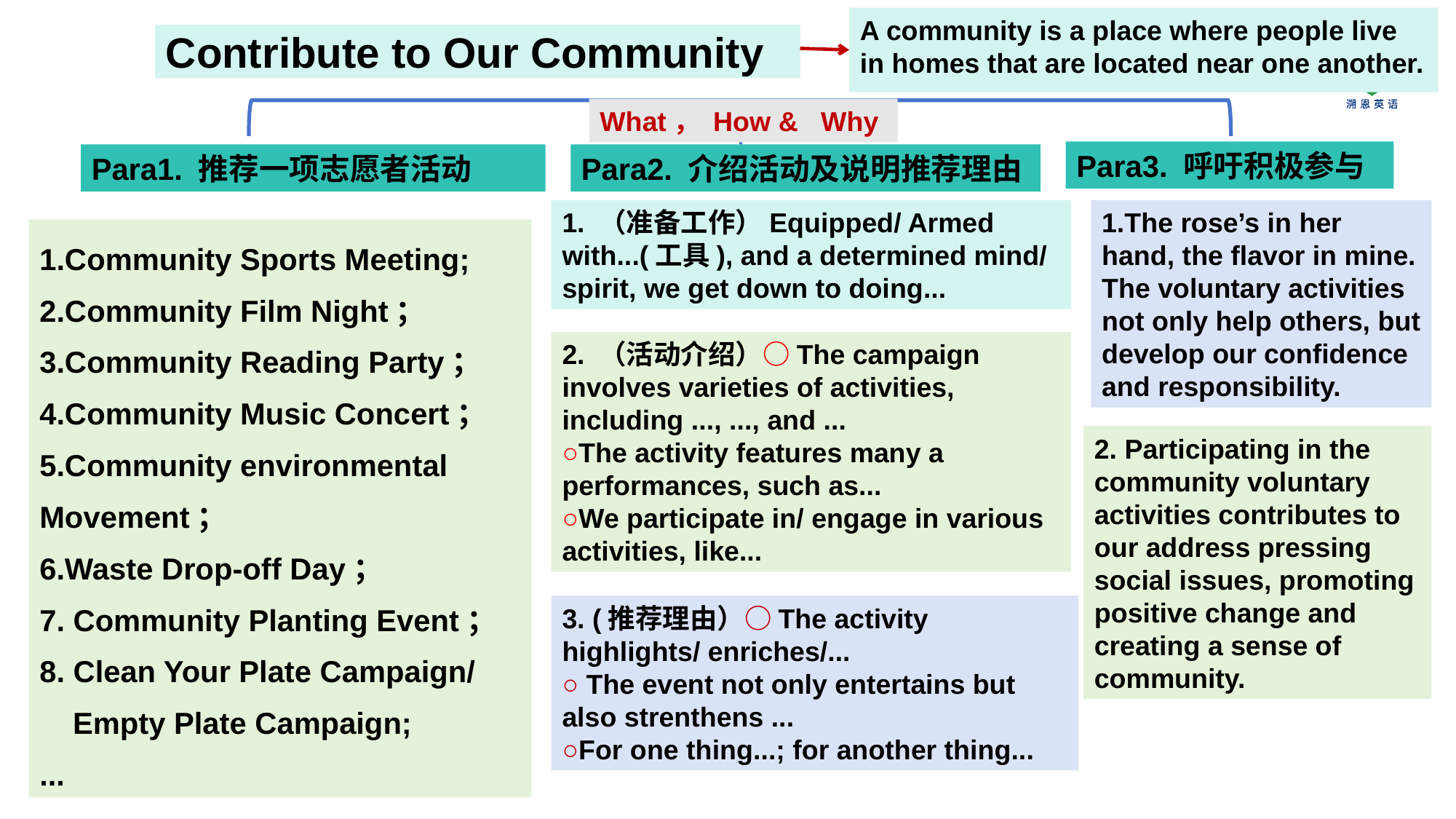

A community is a place where people live in homes that are located near one another.
Contribute to Our Community

What， How &   Why
Para3. 呼吁积极参与
Para1. 推荐一项志愿者活动
Para2. 介绍活动及说明推荐理由
1. （准备工作）Equipped/ Armed with...(工具), and a determined mind/ spirit, we get down to doing...
1.The rose’s in her hand, the flavor in mine. The voluntary activities not only help others, but develop our confidence and responsibility.
1.Community Sports Meeting;
2.Community Film Night；
3.Community Reading Party；
4.Community Music Concert；
5.Community environmental Movement；
6.Waste Drop-off Day；
7. Community Planting Event；
8. Clean Your Plate Campaign/
    Empty Plate Campaign;
...
2. （活动介绍）○The campaign involves varieties of activities, including ..., ..., and ...
○The activity features many a performances, such as...
○We participate in/ engage in various activities, like...
2. Participating in the community voluntary activities contributes to our address pressing social issues, promoting positive change and creating a sense of community.
3. (推荐理由）○The activity highlights/ enriches/...
○ The event not only entertains but also strenthens ...
○For one thing...; for another thing...